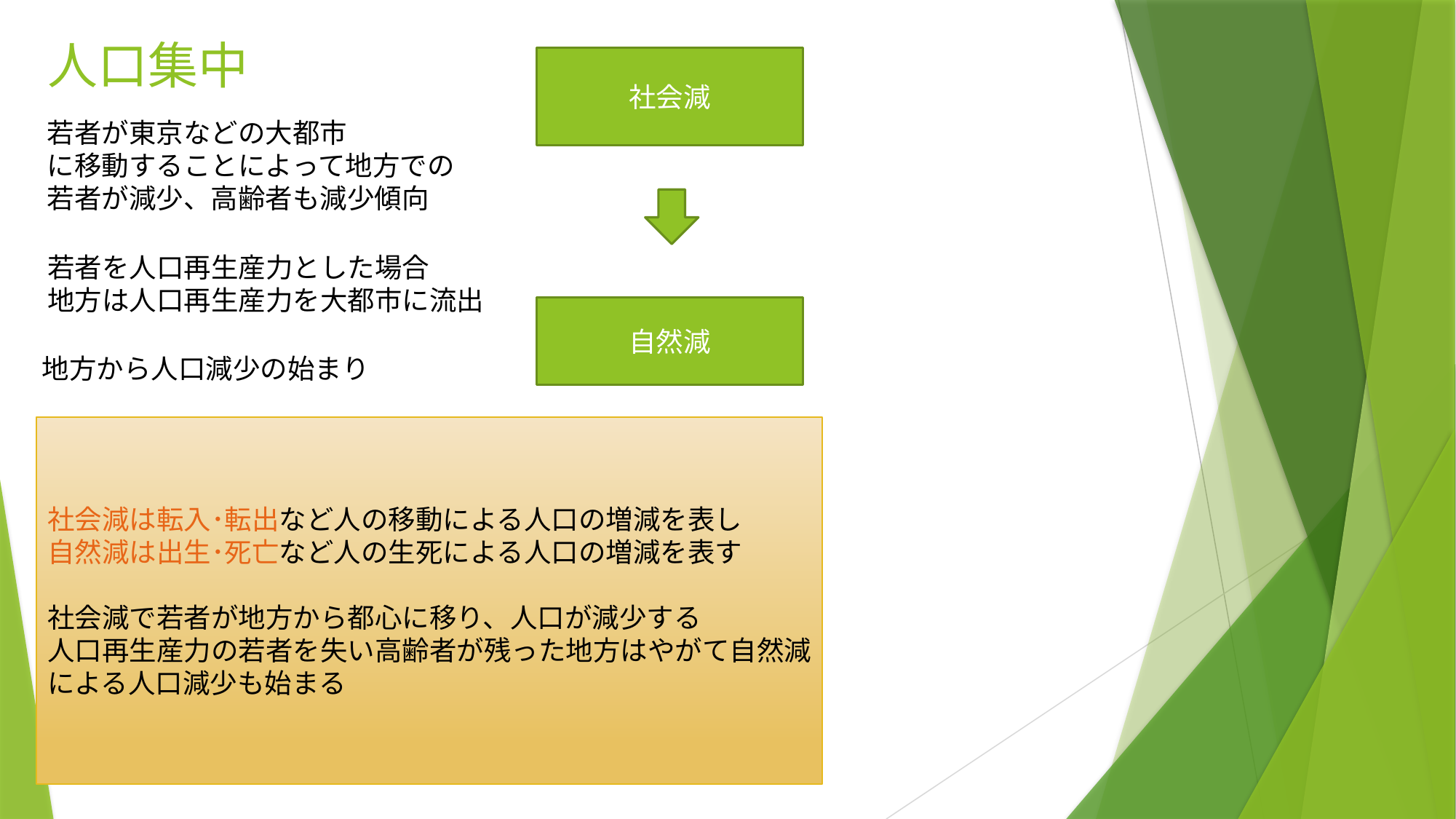

# 人口集中
社会減
若者が東京などの大都市
に移動することによって地方での
若者が減少、高齢者も減少傾向

若者を人口再生産力とした場合
地方は人口再生産力を大都市に流出
自然減
地方から人口減少の始まり
社会減は転入･転出など人の移動による人口の増減を表し
自然減は出生･死亡など人の生死による人口の増減を表す

社会減で若者が地方から都心に移り、人口が減少する
人口再生産力の若者を失い高齢者が残った地方はやがて自然減による人口減少も始まる